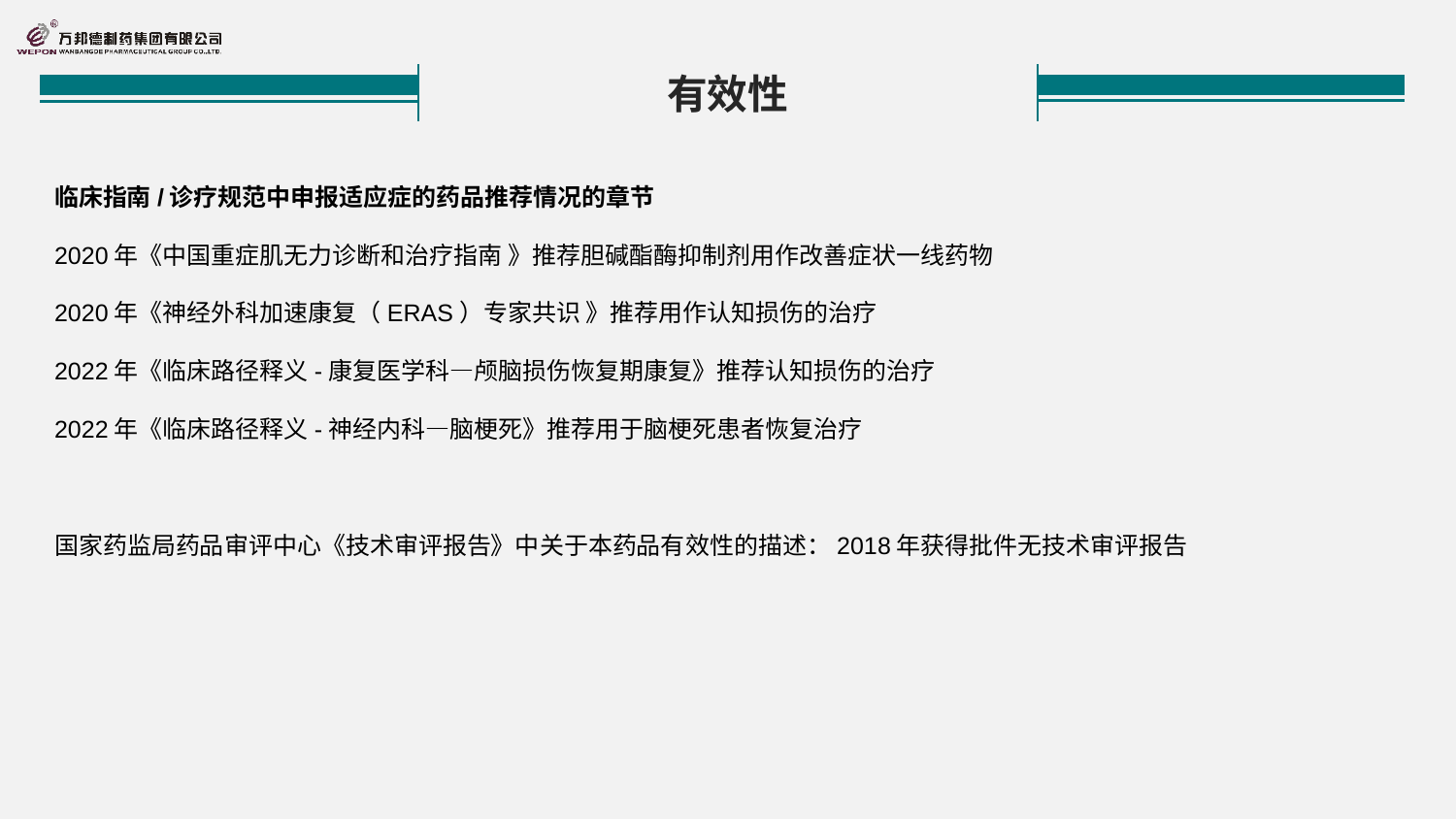

有效性
临床指南/诊疗规范中申报适应症的药品推荐情况的章节
2020年《中国重症肌无力诊断和治疗指南 》推荐胆碱酯酶抑制剂用作改善症状一线药物
2020年《神经外科加速康复（ERAS）专家共识 》推荐用作认知损伤的治疗
2022年《临床路径释义-康复医学科—颅脑损伤恢复期康复》推荐认知损伤的治疗
2022年《临床路径释义-神经内科—脑梗死》推荐用于脑梗死患者恢复治疗

国家药监局药品审评中心《技术审评报告》中关于本药品有效性的描述：2018年获得批件无技术审评报告